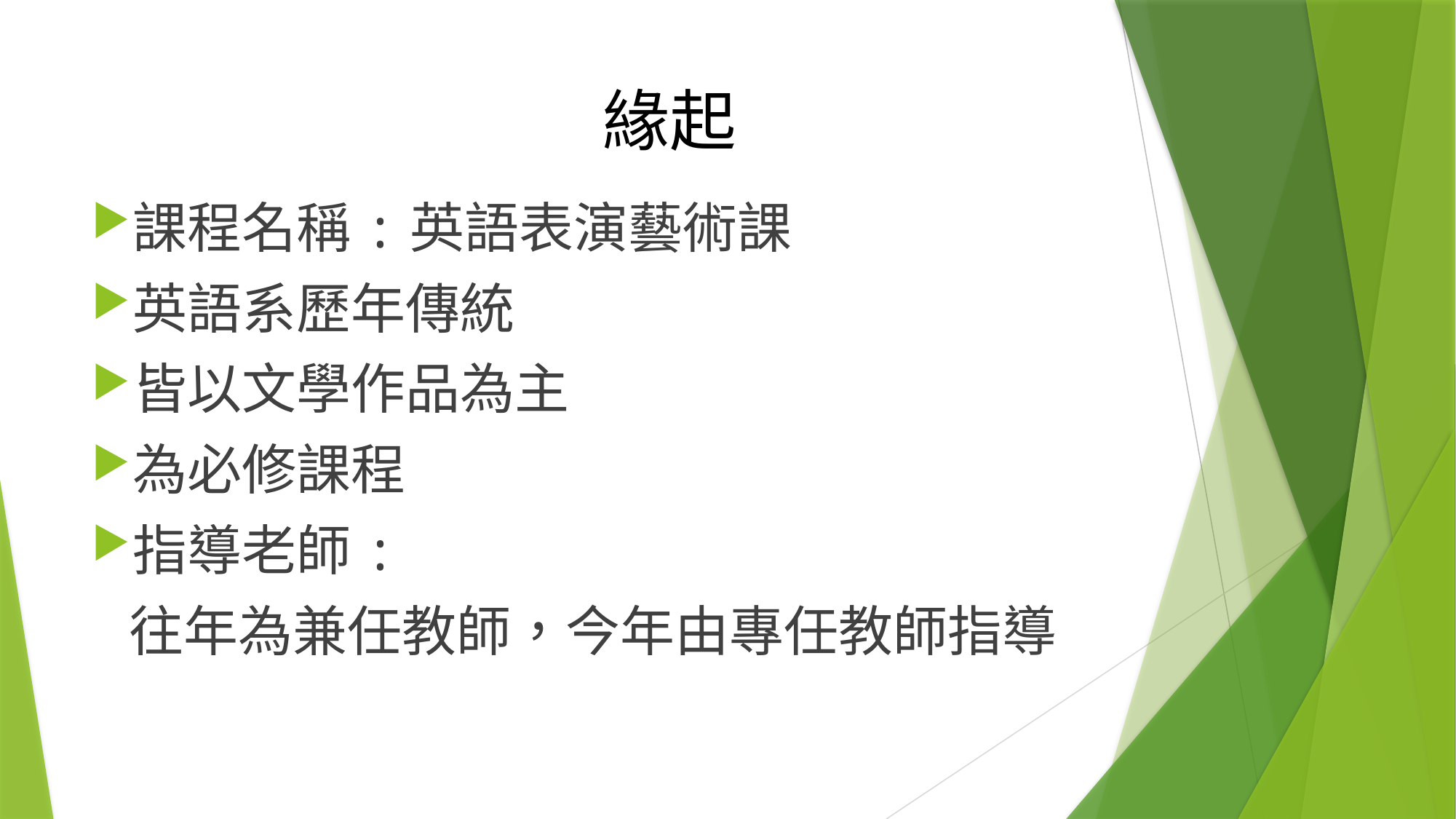

# 緣起
課程名稱:英語表演藝術課
英語系歷年傳統
皆以文學作品為主
為必修課程
指導老師:
  往年為兼任教師，今年由專任教師指導